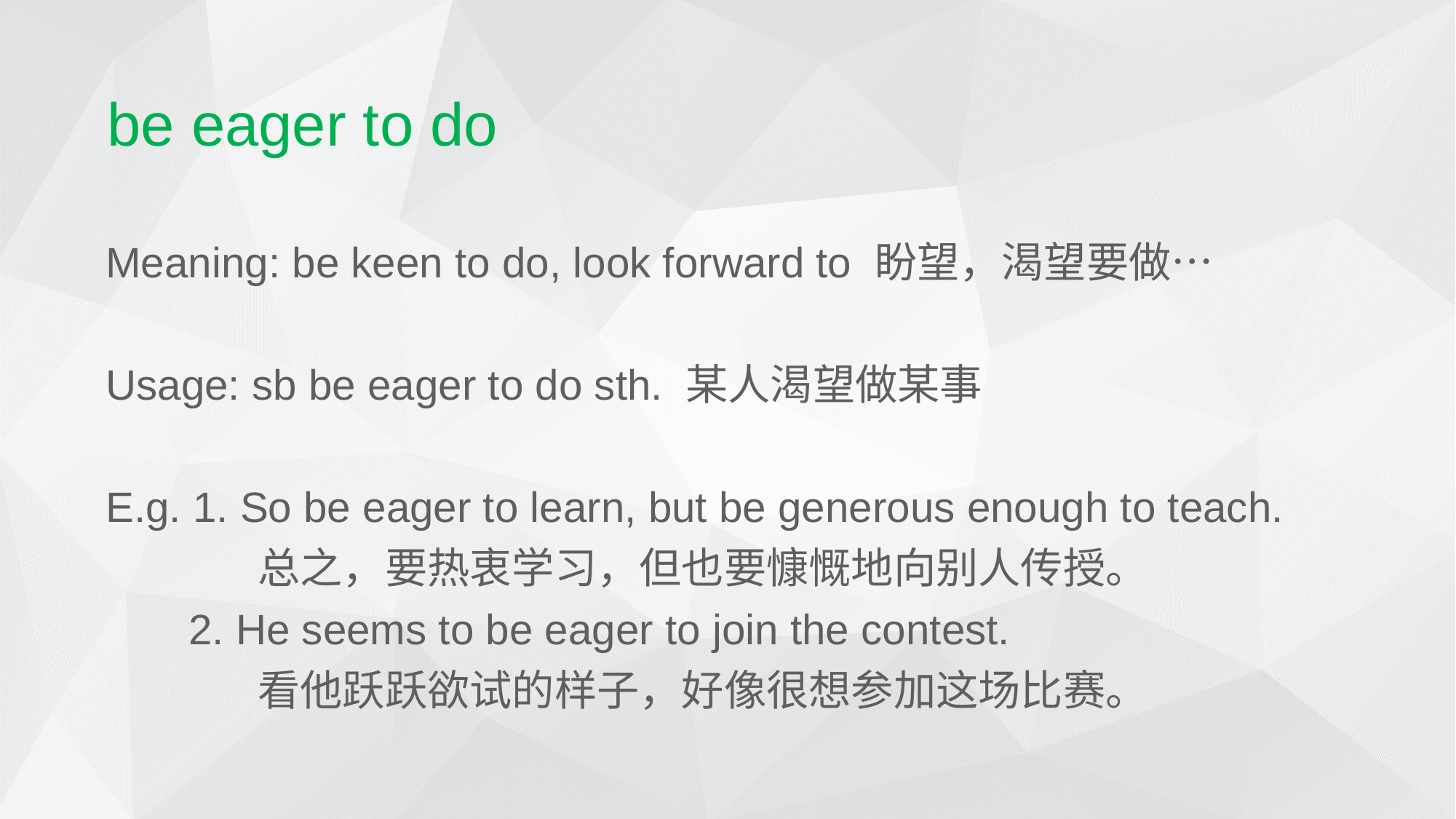

# be eager to do
Meaning: be keen to do, look forward to 盼望，渴望要做…

Usage: sb be eager to do sth. 某人渴望做某事

E.g. 1. So be eager to learn, but be generous enough to teach.
               总之，要热衷学习，但也要慷慨地向别人传授。
       2. He seems to be eager to join the contest.
               看他跃跃欲试的样子，好像很想参加这场比赛。